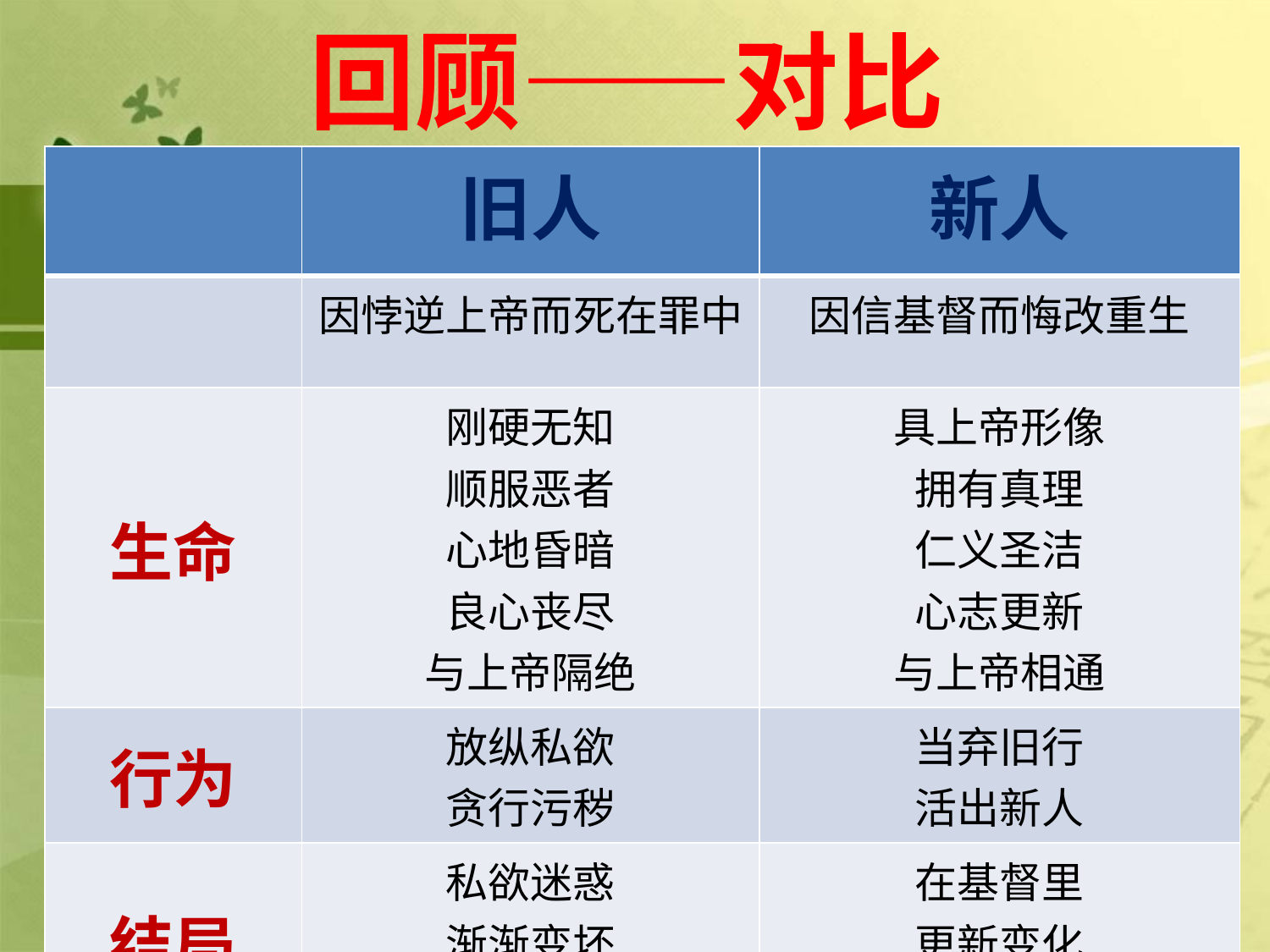

# 回顾——对比
|  | 旧人 | 新人 |
| --- | --- | --- |
|  | 因悖逆上帝而死在罪中 | 因信基督而悔改重生 |
| 生命 | 刚硬无知 顺服恶者 心地昏暗 良心丧尽 与上帝隔绝 | 具上帝形像 拥有真理 仁义圣洁 心志更新 与上帝相通 |
| 行为 | 放纵私欲 贪行污秽 | 当弃旧行 活出新人 |
| 结局 | 私欲迷惑 渐渐变坏 沉沦灭亡 | 在基督里 更新变化 直到永生 |